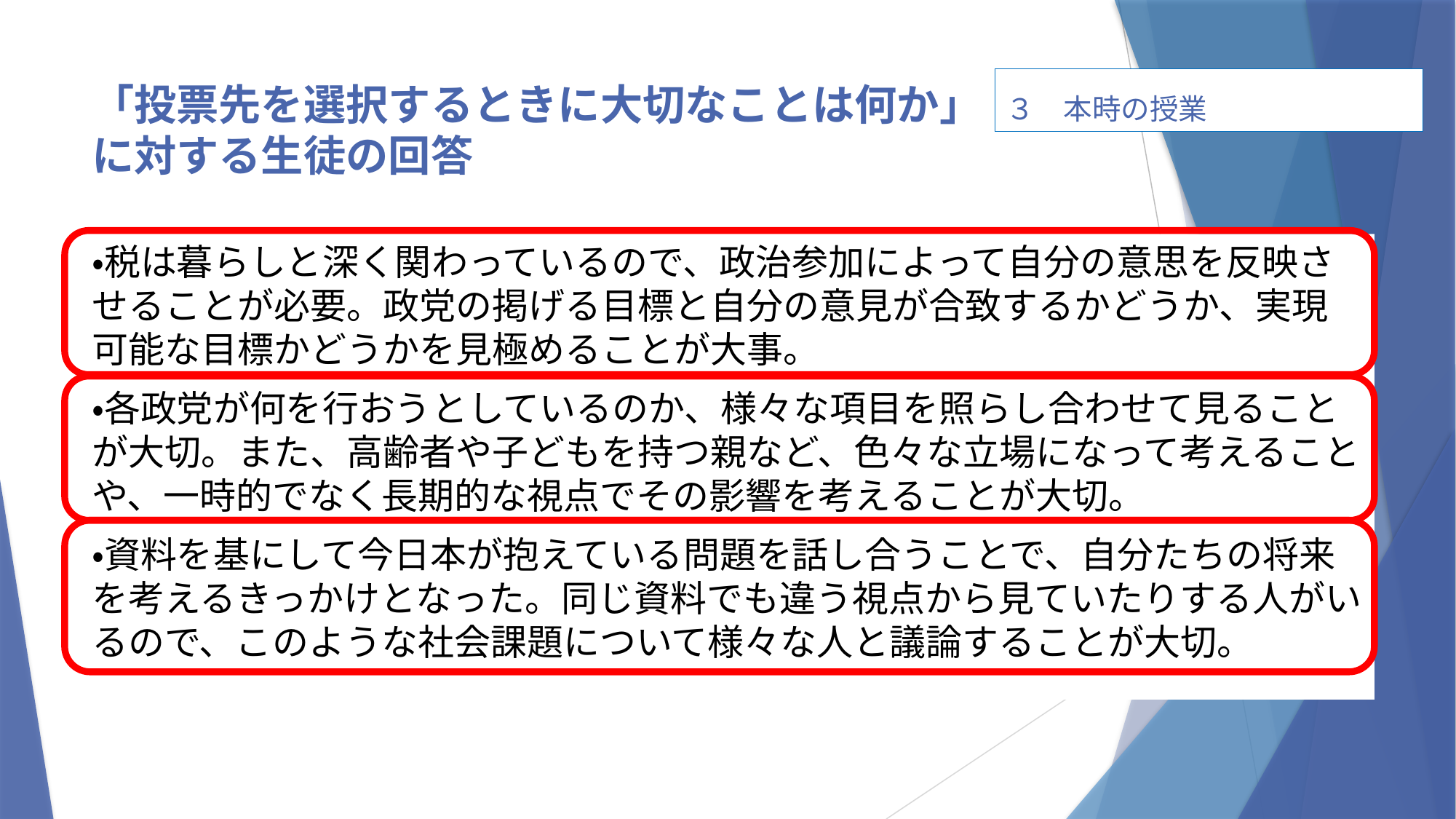

３　本時の授業
# 「投票先を選択するときに大切なことは何か」 に対する生徒の回答

・税は暮らしと深く関わっているので、政治参加によって自分の意思を反映させることが必要。政党の掲げる目標と自分の意見が合致するかどうか、実現可能な目標かどうかを見極めることが大事。
・各政党が何を行おうとしているのか、様々な項目を照らし合わせて見ることが大切。また、高齢者や子どもを持つ親など、色々な立場になって考えることや、一時的でなく長期的な視点でその影響を考えることが大切。
・資料を基にして今日本が抱えている問題を話し合うことで、自分たちの将来を考えるきっかけとなった。同じ資料でも違う視点から見ていたりする人がいるので、このような社会課題について様々な人と議論することが大切。